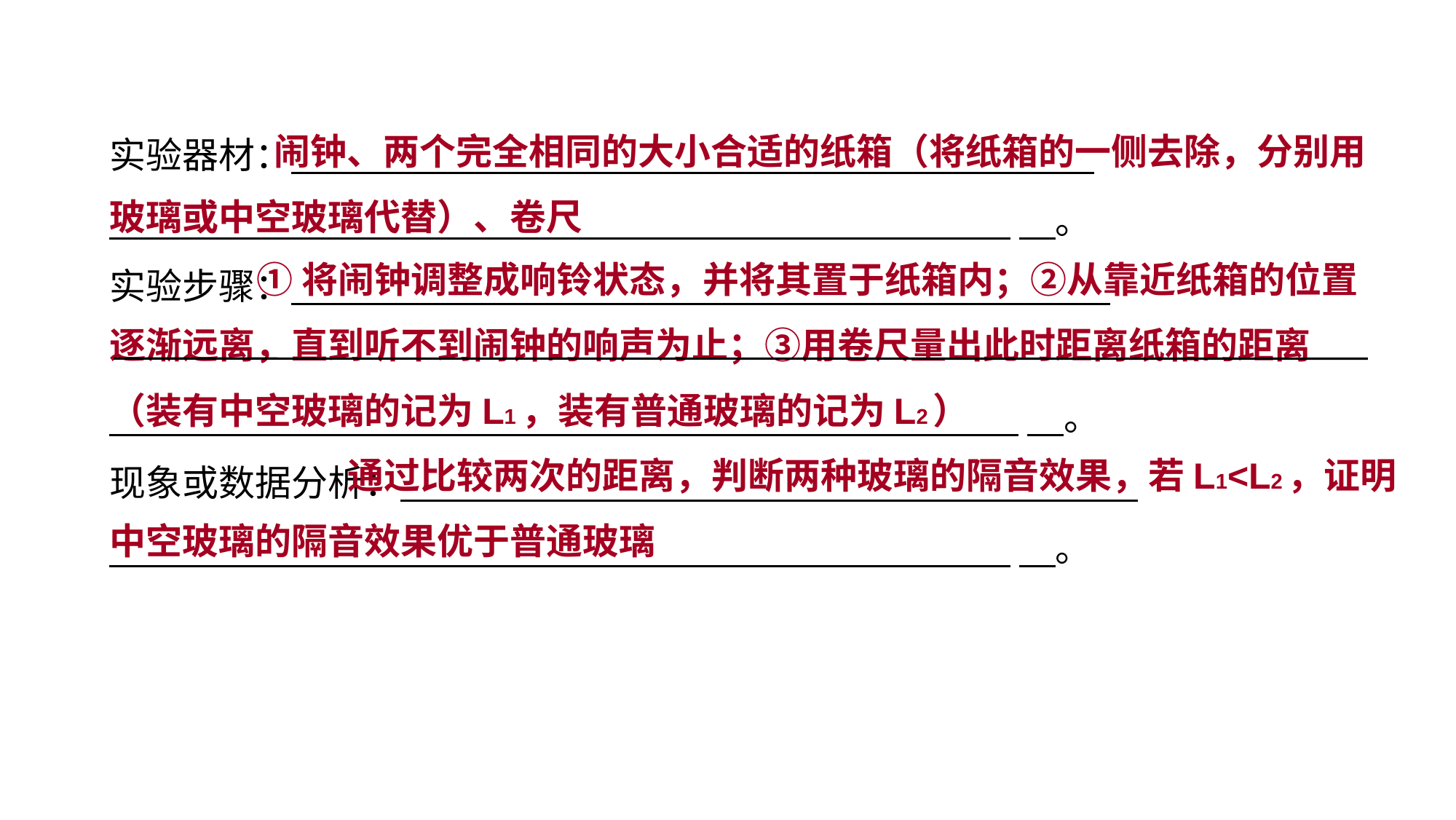

闹钟、两个完全相同的大小合适的纸箱（将纸箱的一侧去除，分别用玻璃或中空玻璃代替）、卷尺
实验器材：
                                                                                                              　。
实验步骤：

                                                                                                               　。
现象或数据分析：
                                                                                                              　。
设计实验 拓展提升
                  ①将闹钟调整成响铃状态，并将其置于纸箱内；②从靠近纸箱的位置逐渐远离，直到听不到闹钟的响声为止；③用卷尺量出此时距离纸箱的距离（装有中空玻璃的记为L1，装有普通玻璃的记为L2）
                            通过比较两次的距离，判断两种玻璃的隔音效果，若L1<L2，证明中空玻璃的隔音效果优于普通玻璃